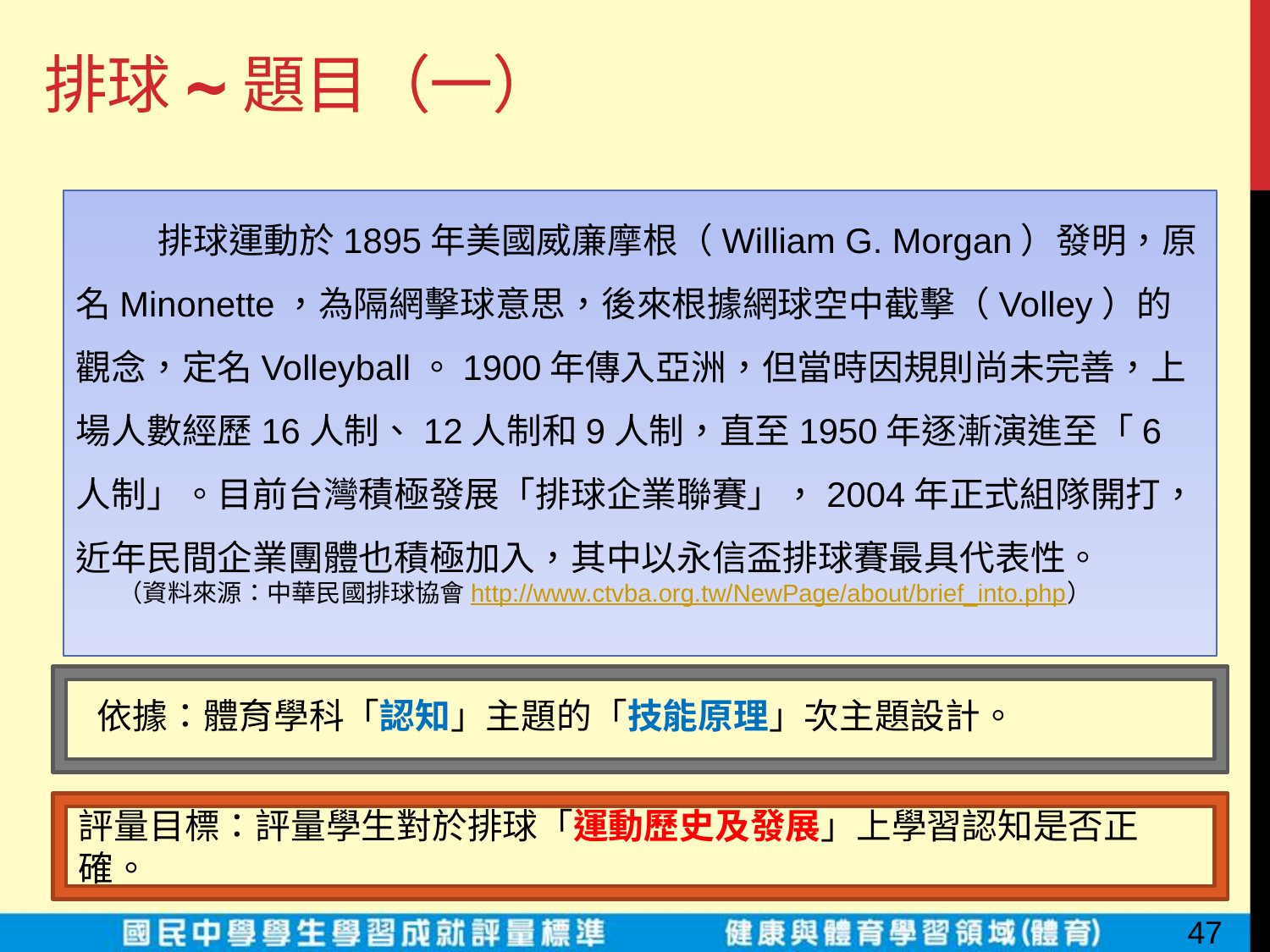

# 排球~題目（一）
    排球運動於1895年美國威廉摩根（William G. Morgan）發明，原名Minonette，為隔網擊球意思，後來根據網球空中截擊（Volley）的觀念，定名Volleyball。1900年傳入亞洲，但當時因規則尚未完善，上場人數經歷16人制、12人制和9人制，直至1950年逐漸演進至「6人制」。目前台灣積極發展「排球企業聯賽」，2004年正式組隊開打，近年民間企業團體也積極加入，其中以永信盃排球賽最具代表性。
（資料來源：中華民國排球協會http://www.ctvba.org.tw/NewPage/about/brief_into.php）

依據：體育學科「認知」主題的「技能原理」次主題設計。
評量目標：評量學生對於排球「運動歷史及發展」上學習認知是否正確。
47